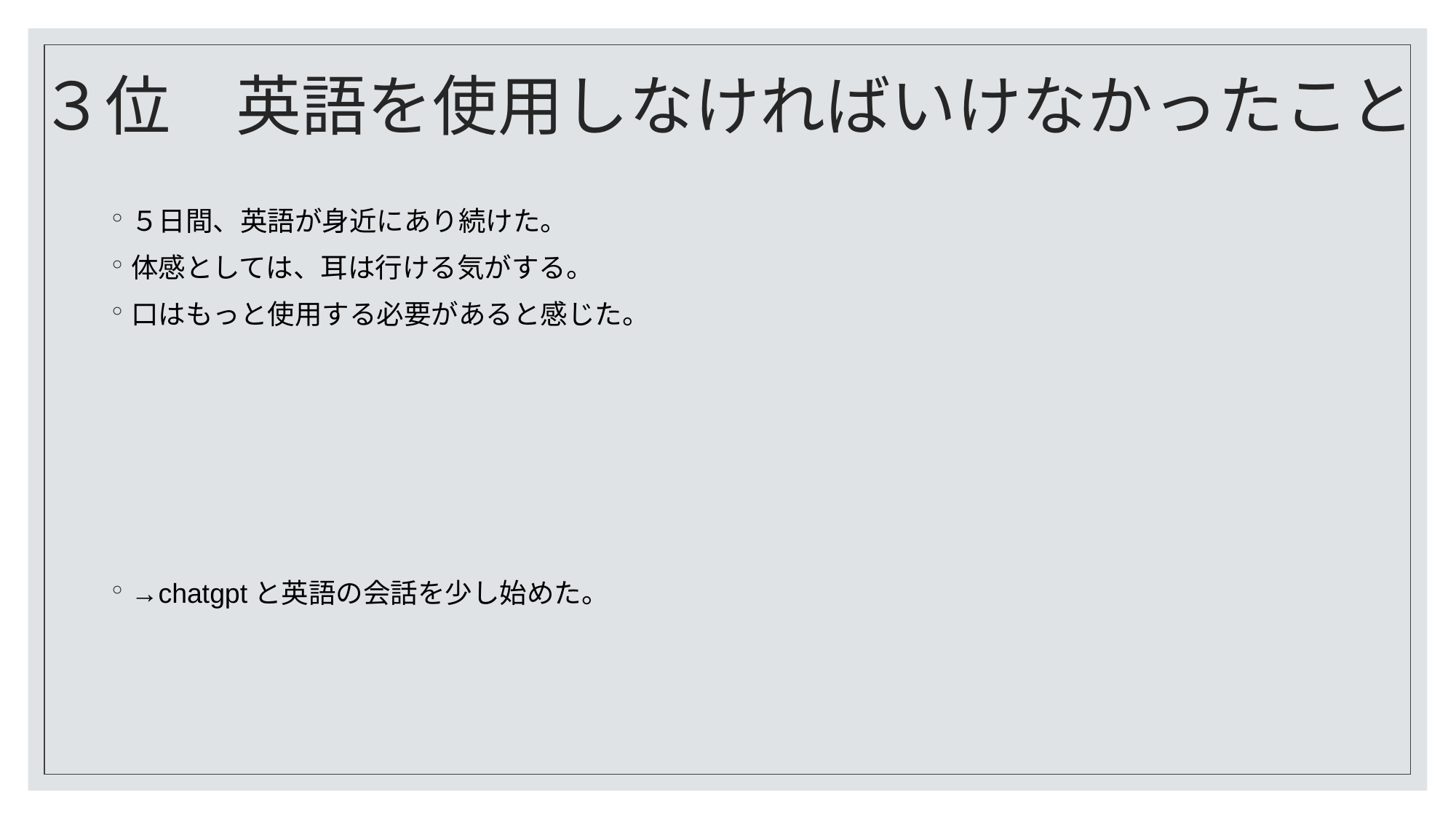

# ３位　英語を使用しなければいけなかったこと
５日間、英語が身近にあり続けた。
体感としては、耳は行ける気がする。
口はもっと使用する必要があると感じた。

→chatgptと英語の会話を少し始めた。